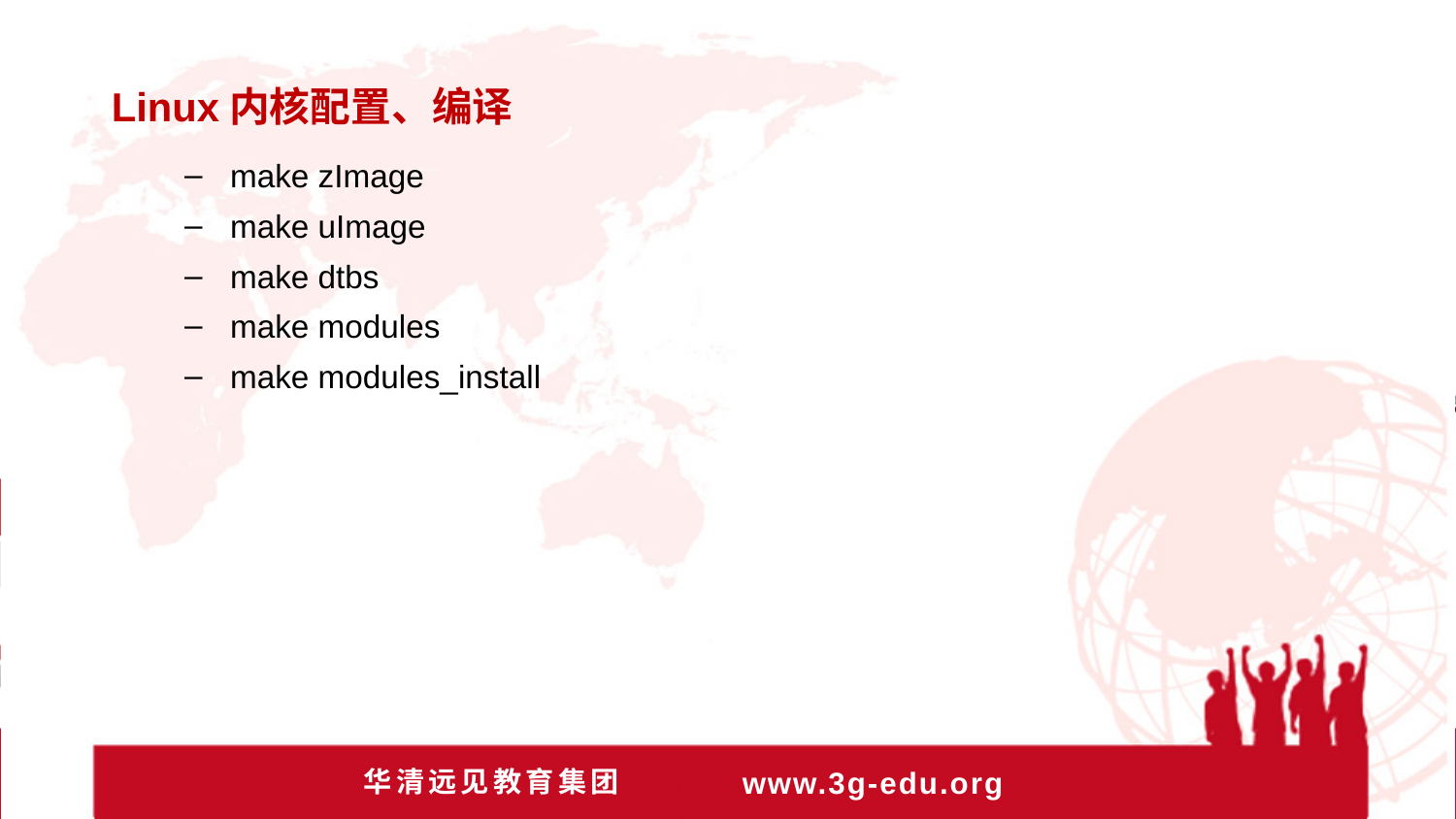

Linux内核配置、编译
make zImage
make uImage
make dtbs
make modules
make modules_install